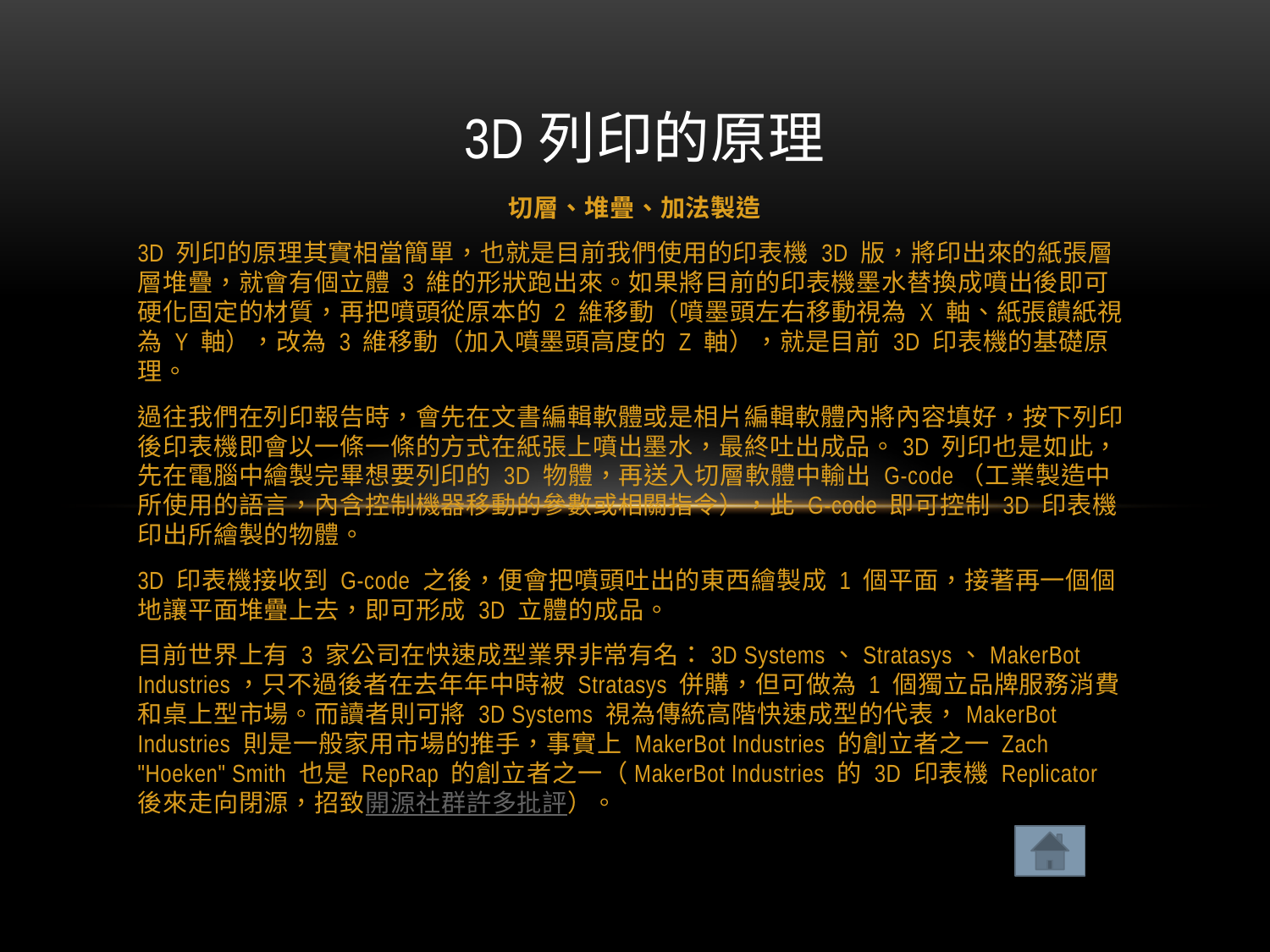

# 3d列印的原理
切層、堆疊、加法製造
3D 列印的原理其實相當簡單，也就是目前我們使用的印表機 3D 版，將印出來的紙張層層堆疊，就會有個立體 3 維的形狀跑出來。如果將目前的印表機墨水替換成噴出後即可硬化固定的材質，再把噴頭從原本的 2 維移動（噴墨頭左右移動視為 X 軸、紙張饋紙視為 Y 軸），改為 3 維移動（加入噴墨頭高度的 Z 軸），就是目前 3D 印表機的基礎原理。
過往我們在列印報告時，會先在文書編輯軟體或是相片編輯軟體內將內容填好，按下列印後印表機即會以一條一條的方式在紙張上噴出墨水，最終吐出成品。3D 列印也是如此，先在電腦中繪製完畢想要列印的 3D 物體，再送入切層軟體中輸出 G-code（工業製造中所使用的語言，內含控制機器移動的參數或相關指令），此 G-code 即可控制 3D 印表機印出所繪製的物體。
3D 印表機接收到 G-code 之後，便會把噴頭吐出的東西繪製成 1 個平面，接著再一個個地讓平面堆疊上去，即可形成 3D 立體的成品。
目前世界上有 3 家公司在快速成型業界非常有名：3D Systems、Stratasys、MakerBot Industries，只不過後者在去年年中時被 Stratasys 併購，但可做為 1 個獨立品牌服務消費和桌上型市場。而讀者則可將 3D Systems 視為傳統高階快速成型的代表，MakerBot Industries 則是一般家用市場的推手，事實上 MakerBot Industries 的創立者之一 Zach "Hoeken" Smith 也是 RepRap 的創立者之一（MakerBot Industries 的 3D 印表機 Replicator 後來走向閉源，招致開源社群許多批評）。